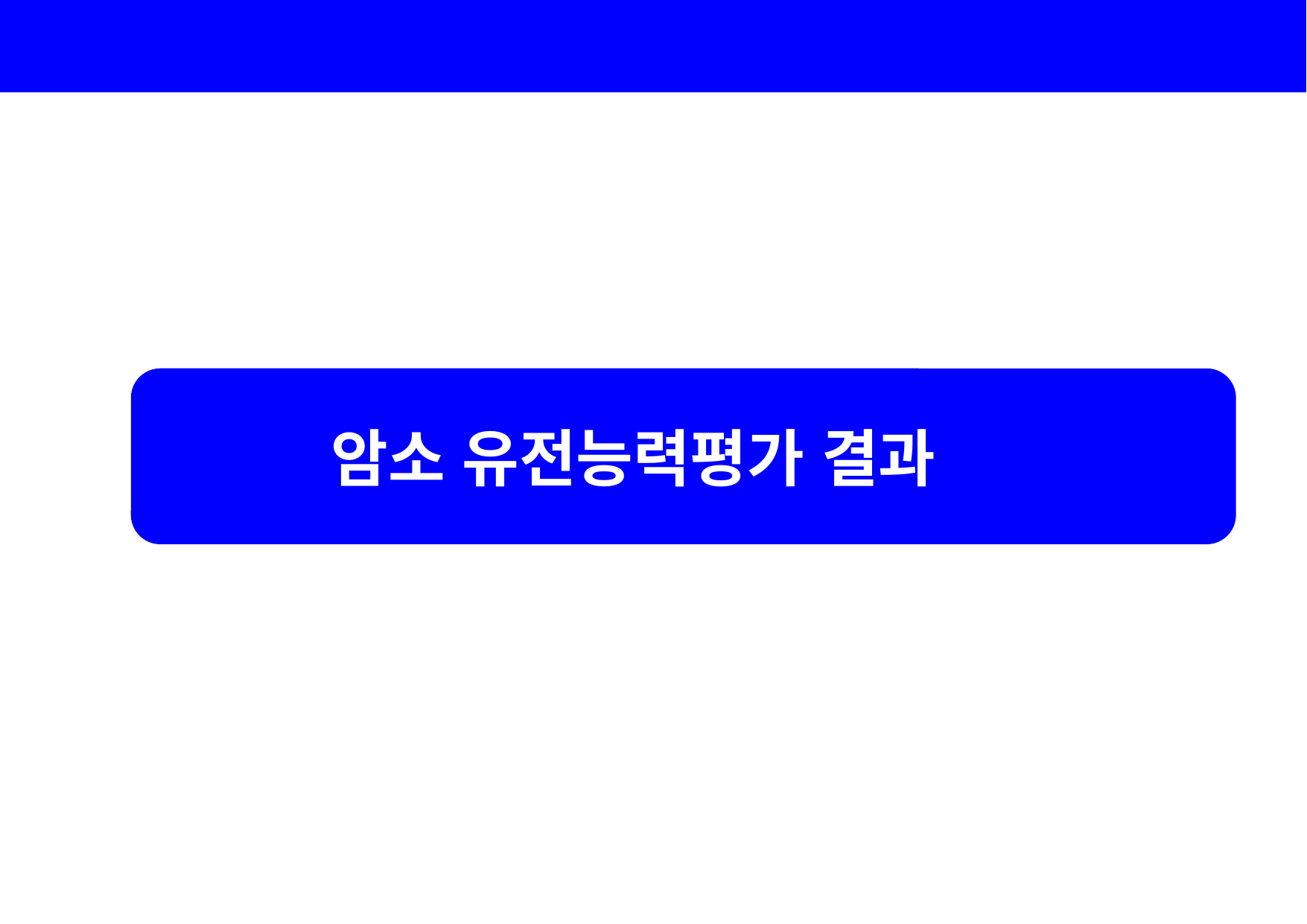

|  |
| --- |

  암소 유전능력평가 결과